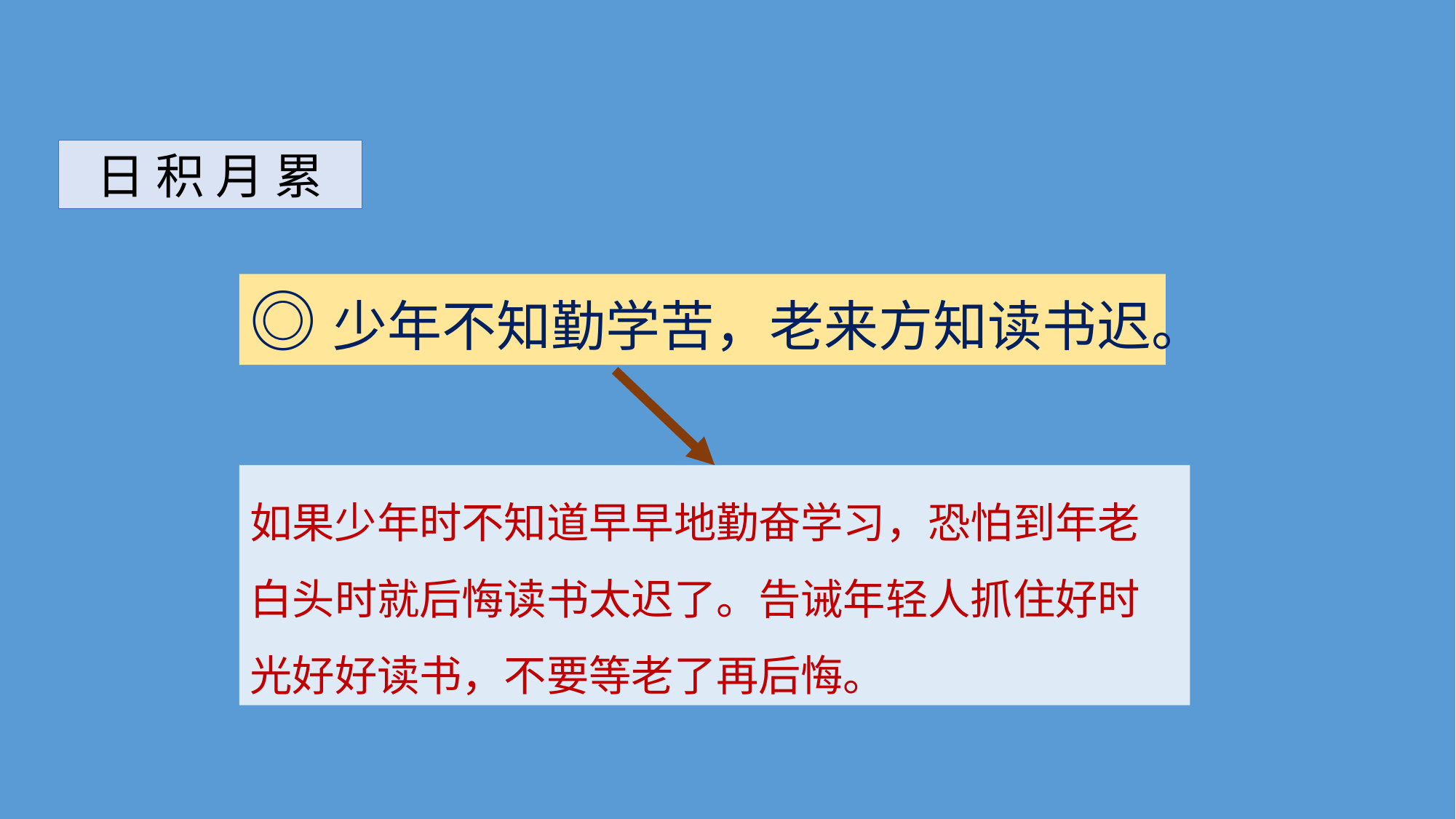

日 积 月 累
◎少年不知勤学苦，老来方知读书迟。
如果少年时不知道早早地勤奋学习，恐怕到年老白头时就后悔读书太迟了。告诫年轻人抓住好时光好好读书，不要等老了再后悔。